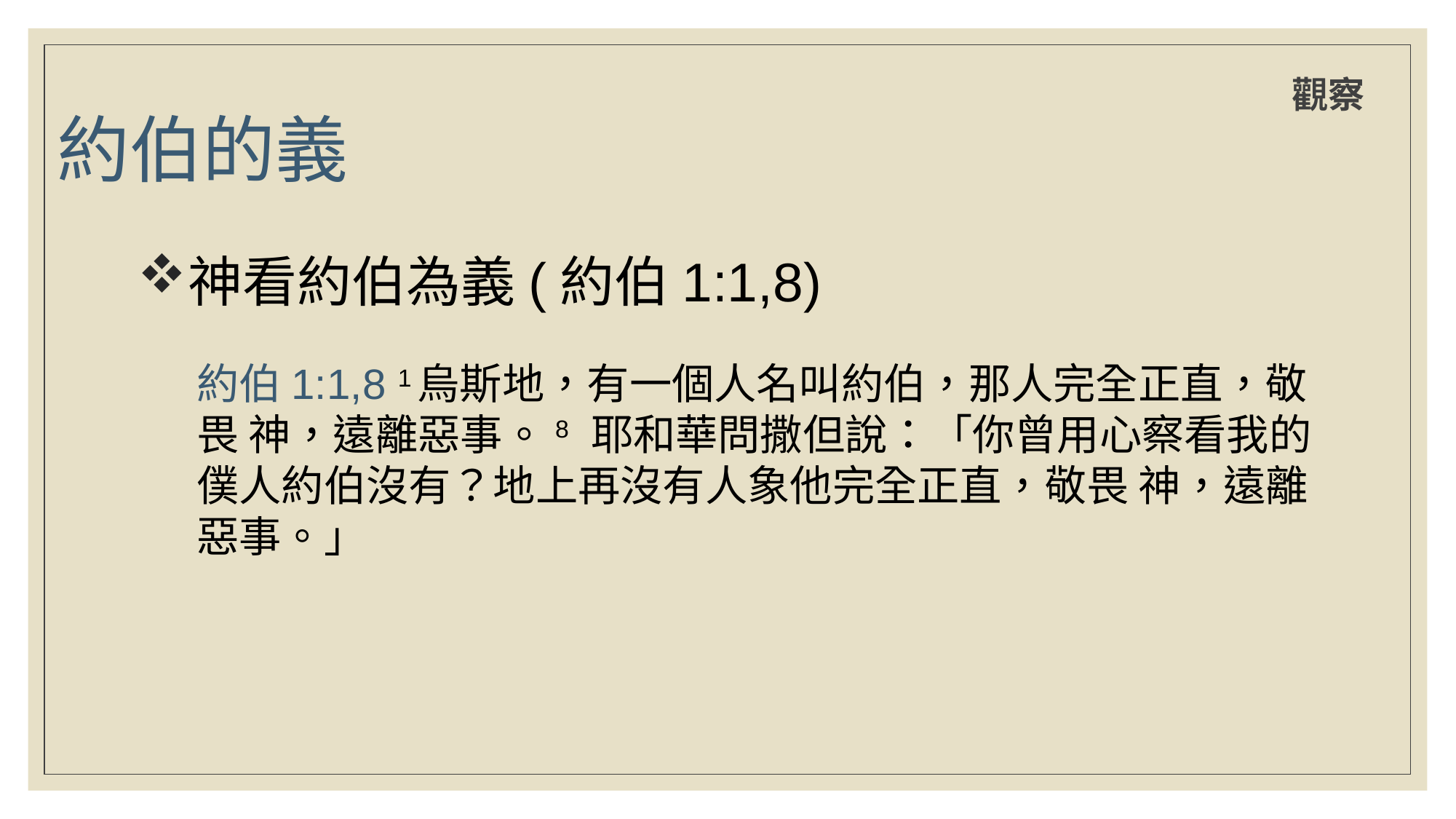

# 約伯的義
觀察
神看約伯為義(約伯1:1,8)

約伯1:1,8 1烏斯地，有一個人名叫約伯，那人完全正直，敬畏 神，遠離惡事。8 耶和華問撒但說：「你曾用心察看我的僕人約伯沒有？地上再沒有人象他完全正直，敬畏 神，遠離惡事。」